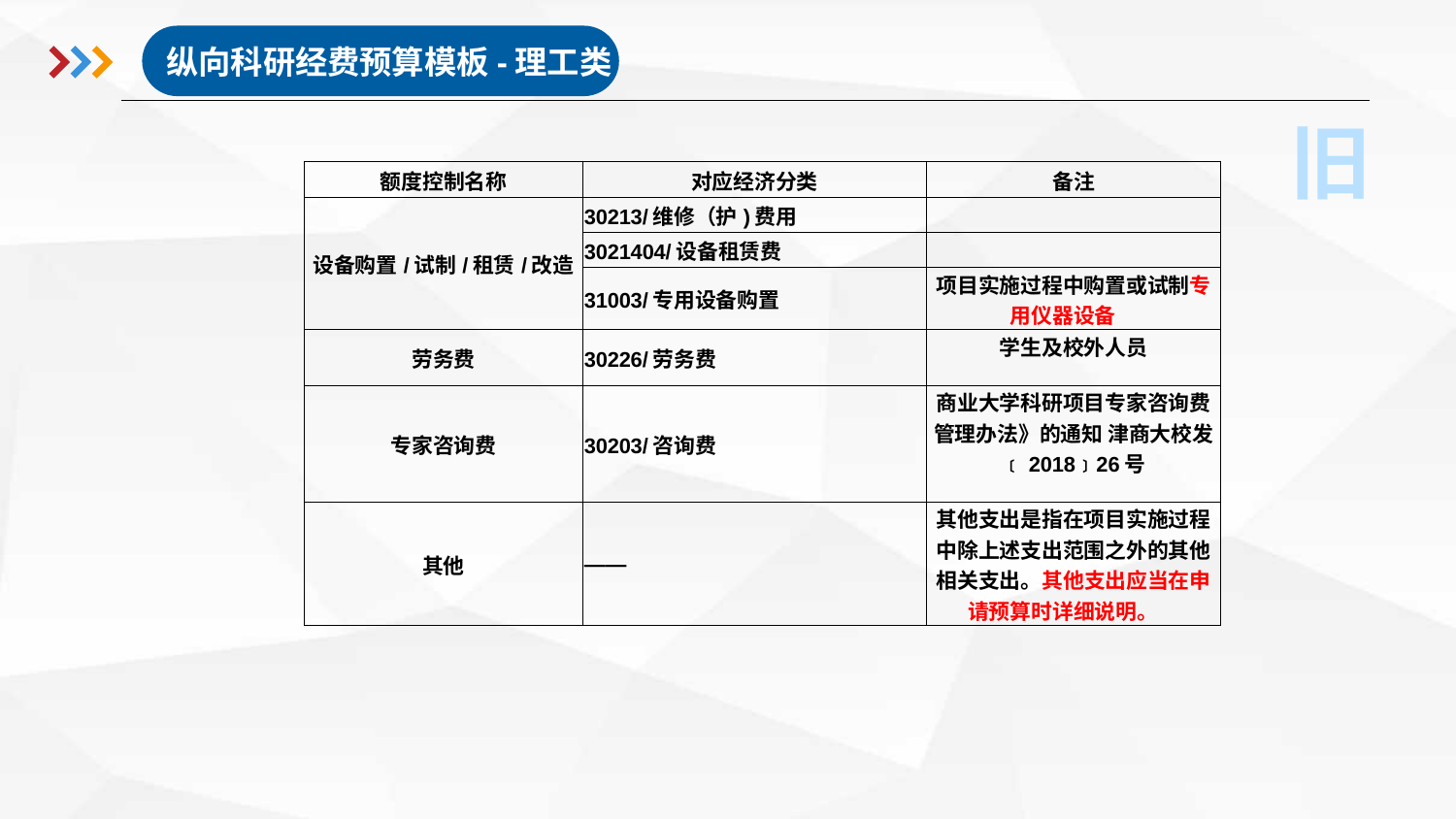

纵向科研经费预算模板-理工类

旧
| 额度控制名称 | 对应经济分类 | 备注 |
| --- | --- | --- |
| 设备购置/试制/租赁/改造 | 30213/维修（护)费用 |  |
|  | 3021404/设备租赁费 |  |
|  | 31003/专用设备购置 | 项目实施过程中购置或试制专用仪器设备 |
| 劳务费 | 30226/劳务费 | 学生及校外人员 |
| 专家咨询费 | 30203/咨询费 | 商业大学科研项目专家咨询费管理办法》的通知 津商大校发﹝2018﹞26号 |
| 其他 | —— | 其他支出是指在项目实施过程中除上述支出范围之外的其他相关支出。其他支出应当在申请预算时详细说明。 |